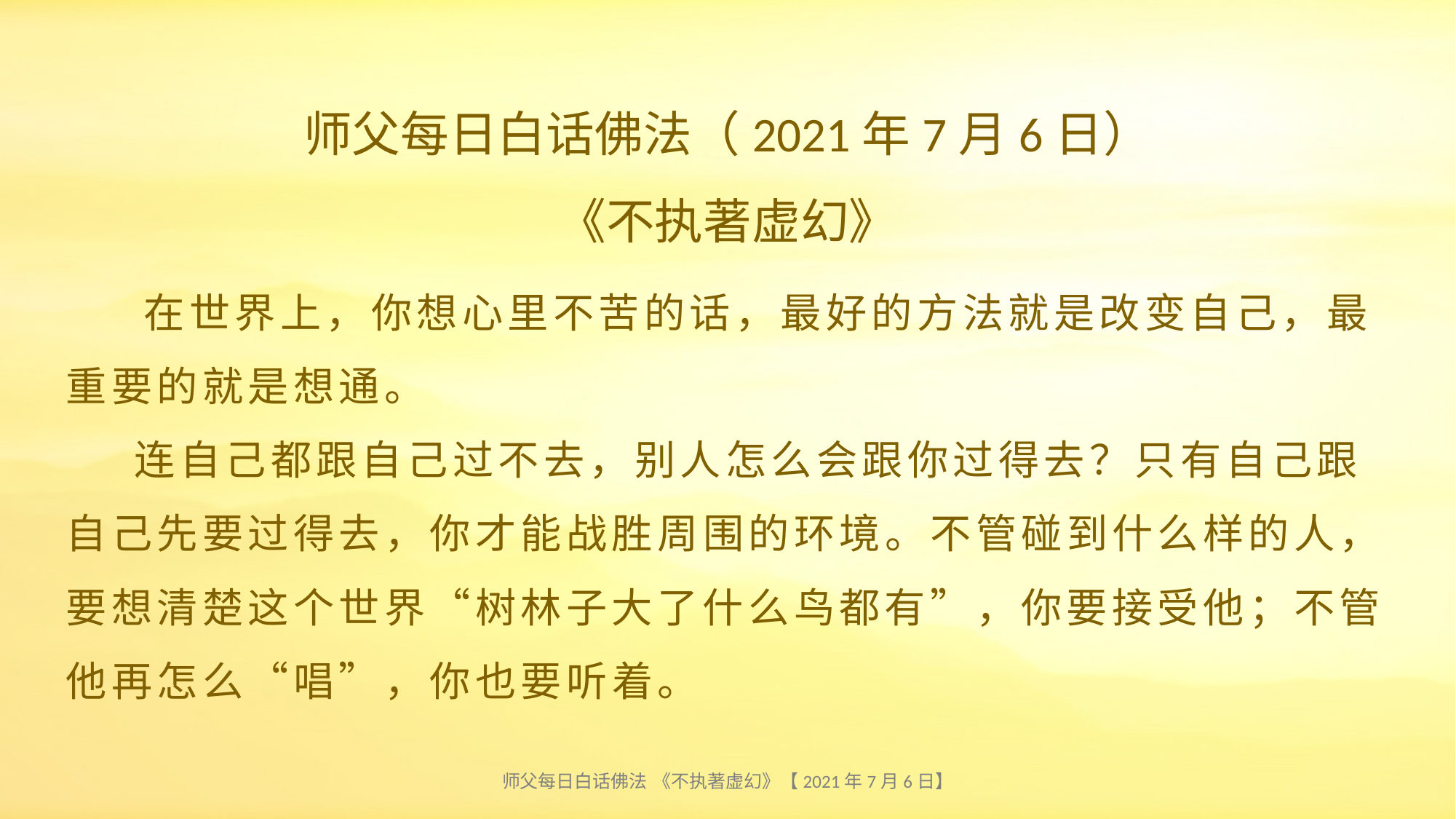

师父每日白话佛法（2021年7月6日）
《不执著虚幻》
# 在世界上，你想心里不苦的话，最好的方法就是改变自己，最重要的就是想通。 连自己都跟自己过不去，别人怎么会跟你过得去？只有自己跟自己先要过得去，你才能战胜周围的环境。不管碰到什么样的人，要想清楚这个世界“树林子大了什么鸟都有”，你要接受他；不管他再怎么“唱”，你也要听着。
师父每日白话佛法 《不执著虚幻》【2021年7月6日】